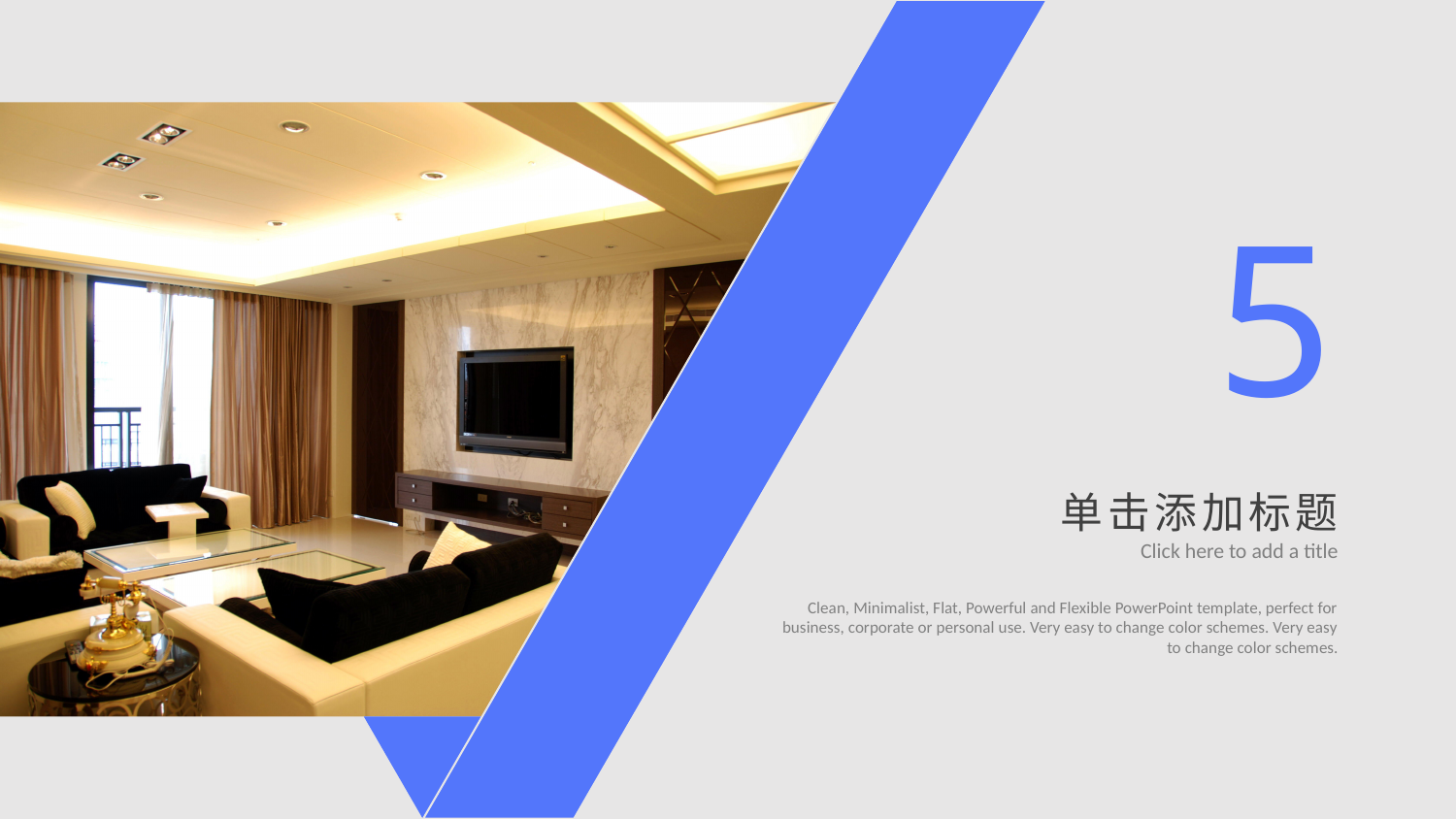

5
单击添加标题
Click here to add a title
Clean, Minimalist, Flat, Powerful and Flexible PowerPoint template, perfect for business, corporate or personal use. Very easy to change color schemes. Very easy to change color schemes.